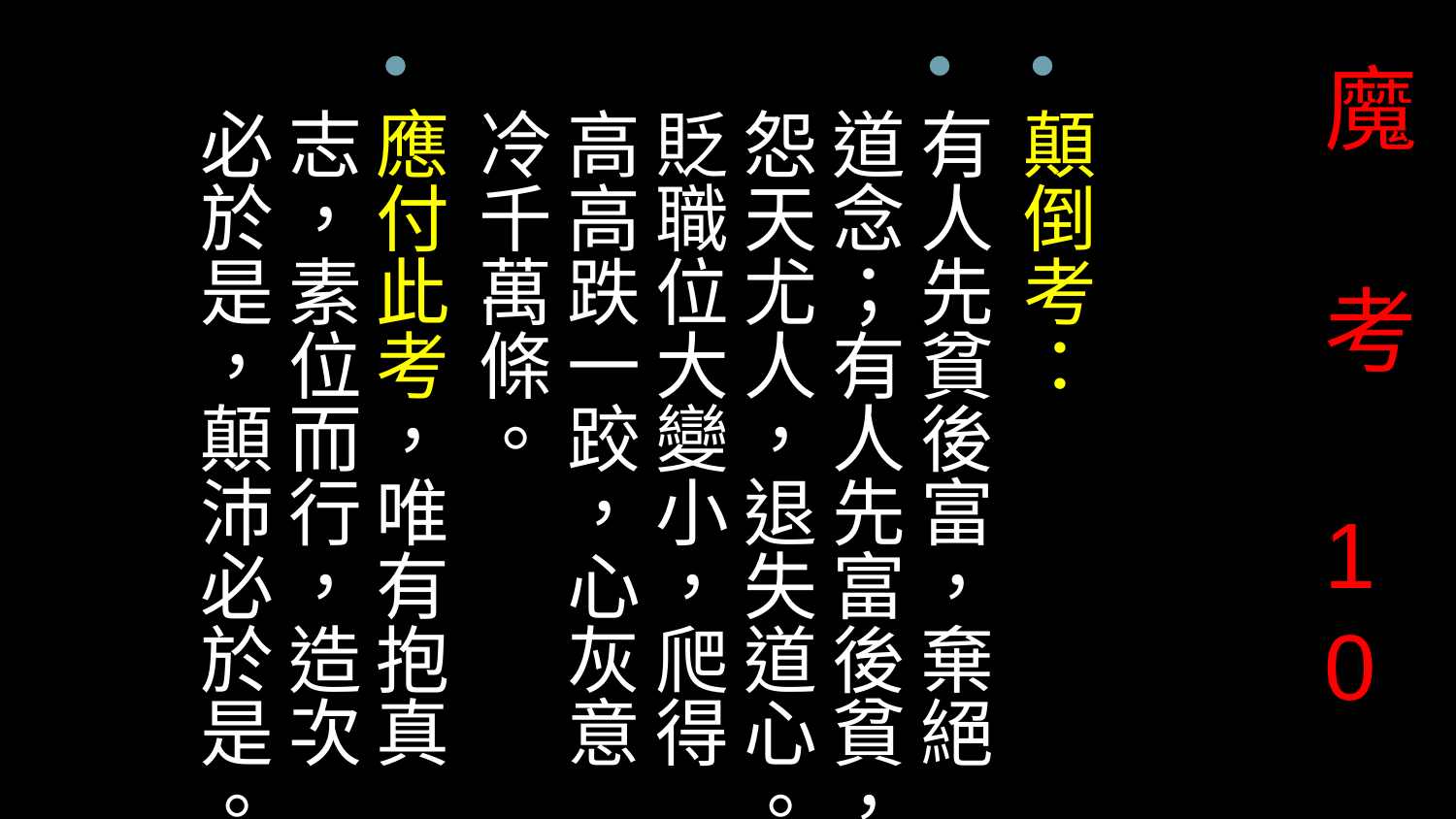

顛倒考：
有人先貧後富，棄絕道念；有人先富後貧，怨天尤人，退失道心。貶職位大變小，爬得高高跌一跤，心灰意冷千萬條。
應付此考，唯有抱真志，素位而行，造次必於是，顛沛必於是。

# 魔 考 10